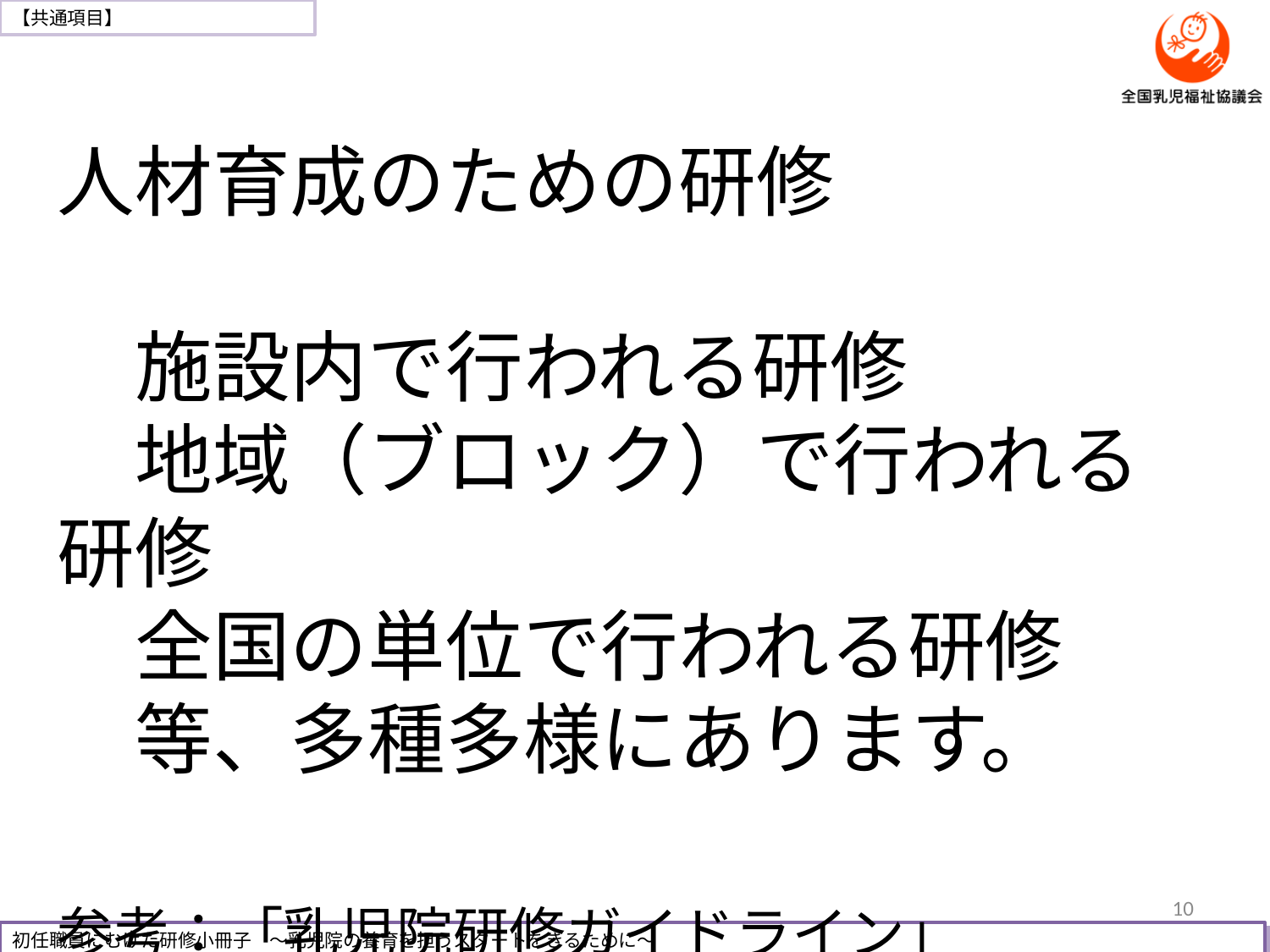

人材育成のための研修

　施設内で行われる研修
　地域（ブロック）で行われる研修
　全国の単位で行われる研修
　等、多種多様にあります。

参考：「乳児院研修ガイドライン」
10